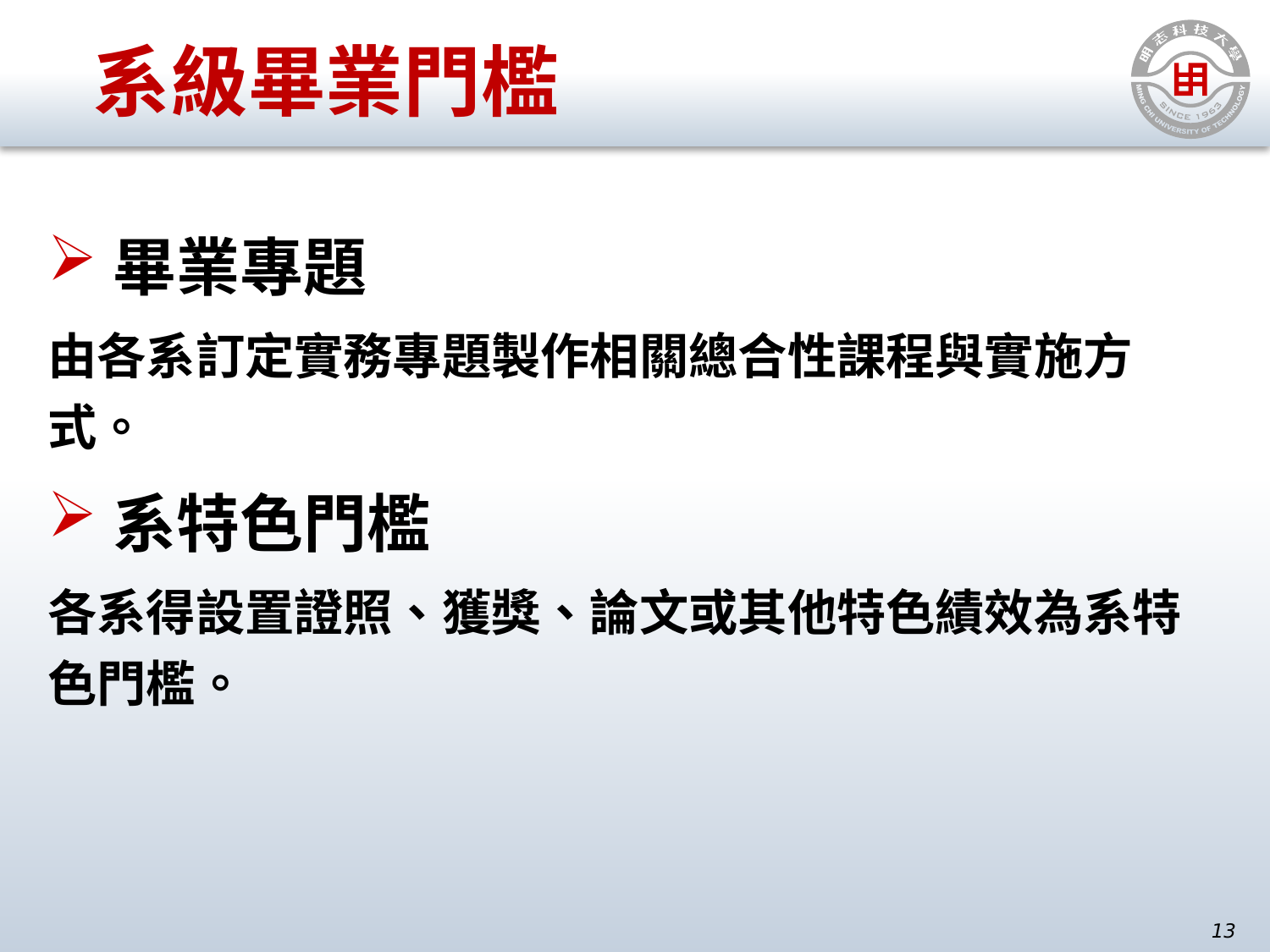

系級畢業門檻
畢業專題
由各系訂定實務專題製作相關總合性課程與實施方式。
系特色門檻
各系得設置證照、獲獎、論文或其他特色績效為系特色門檻。

13